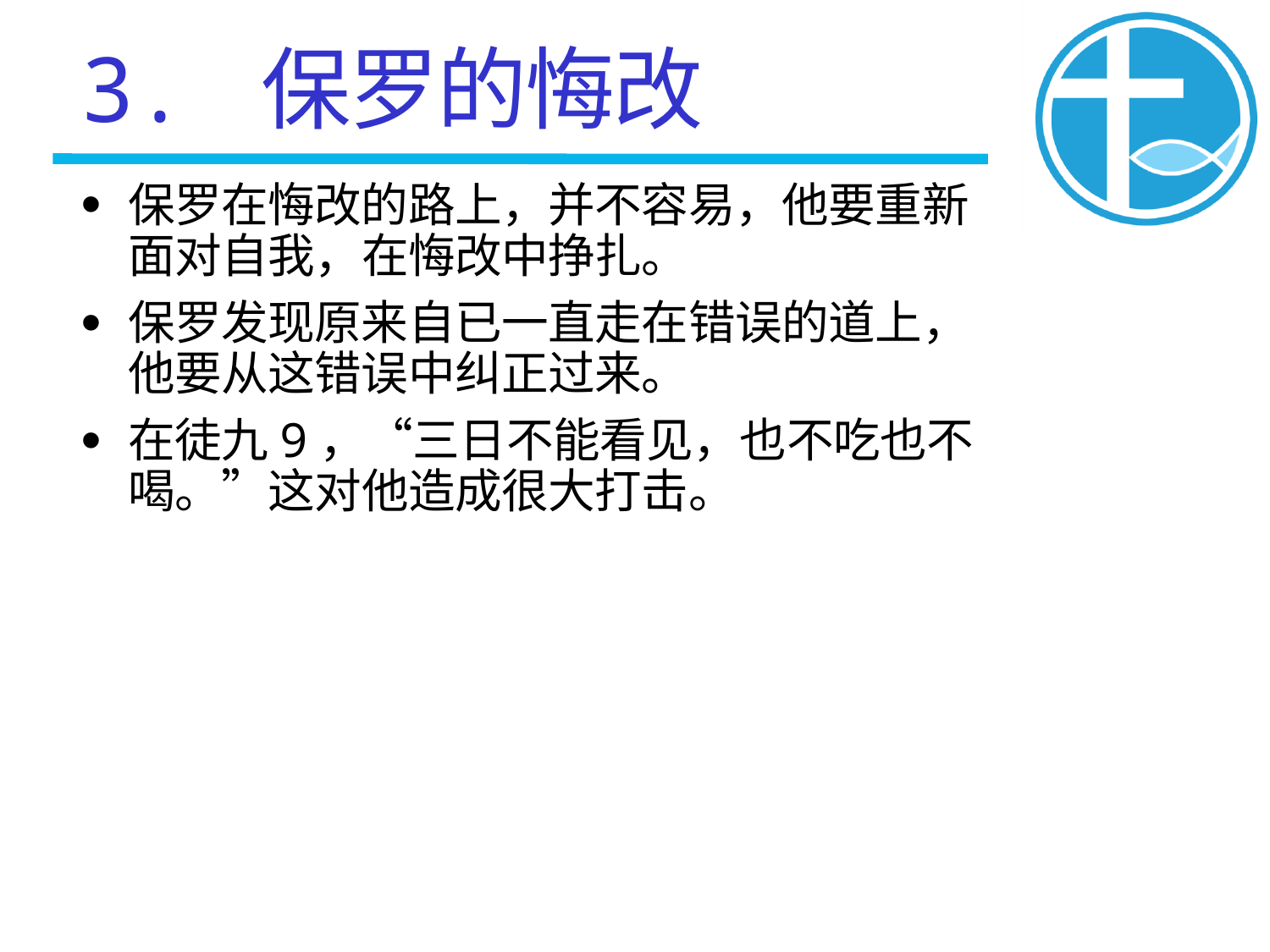

# 3. 保罗的悔改
保罗在悔改的路上，并不容易，他要重新面对自我，在悔改中挣扎。
保罗发现原来自已一直走在错误的道上，他要从这错误中纠正过来。
在徒九9，“三日不能看见，也不吃也不喝。”这对他造成很大打击。